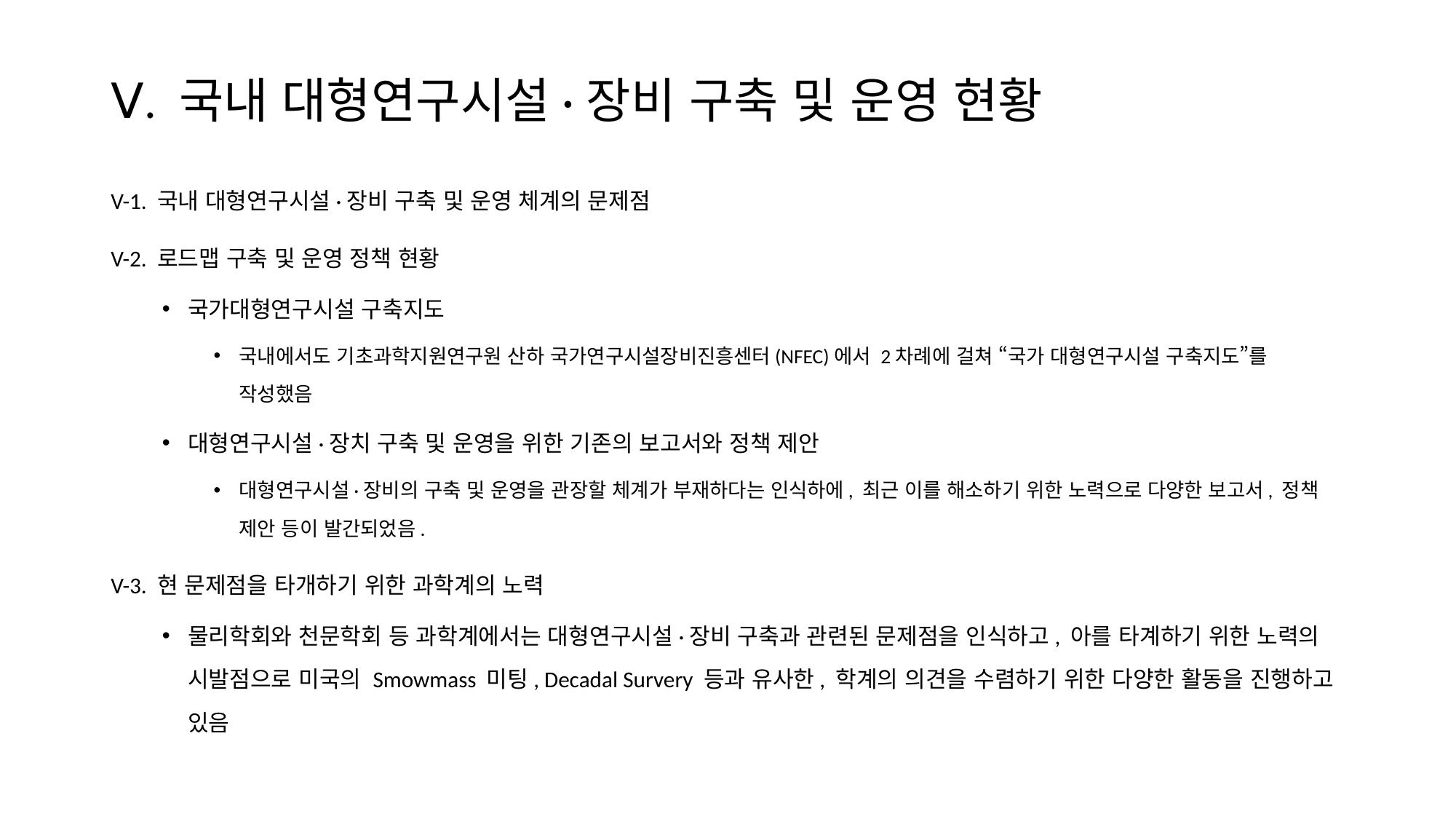

# Ⅴ. 국내 대형연구시설·장비 구축 및 운영 현황
V-1. 국내 대형연구시설·장비 구축 및 운영 체계의 문제점
V-2. 로드맵 구축 및 운영 정책 현황
국가대형연구시설 구축지도
국내에서도 기초과학지원연구원 산하 국가연구시설장비진흥센터(NFEC)에서 2차례에 걸쳐 “국가 대형연구시설 구축지도”를 작성했음
대형연구시설·장치 구축 및 운영을 위한 기존의 보고서와 정책 제안
대형연구시설·장비의 구축 및 운영을 관장할 체계가 부재하다는 인식하에, 최근 이를 해소하기 위한 노력으로 다양한 보고서, 정책 제안 등이 발간되었음.
V-3. 현 문제점을 타개하기 위한 과학계의 노력
물리학회와 천문학회 등 과학계에서는 대형연구시설·장비 구축과 관련된 문제점을 인식하고, 아를 타계하기 위한 노력의 시발점으로 미국의 Smowmass 미팅, Decadal Survery 등과 유사한, 학계의 의견을 수렴하기 위한 다양한 활동을 진행하고 있음